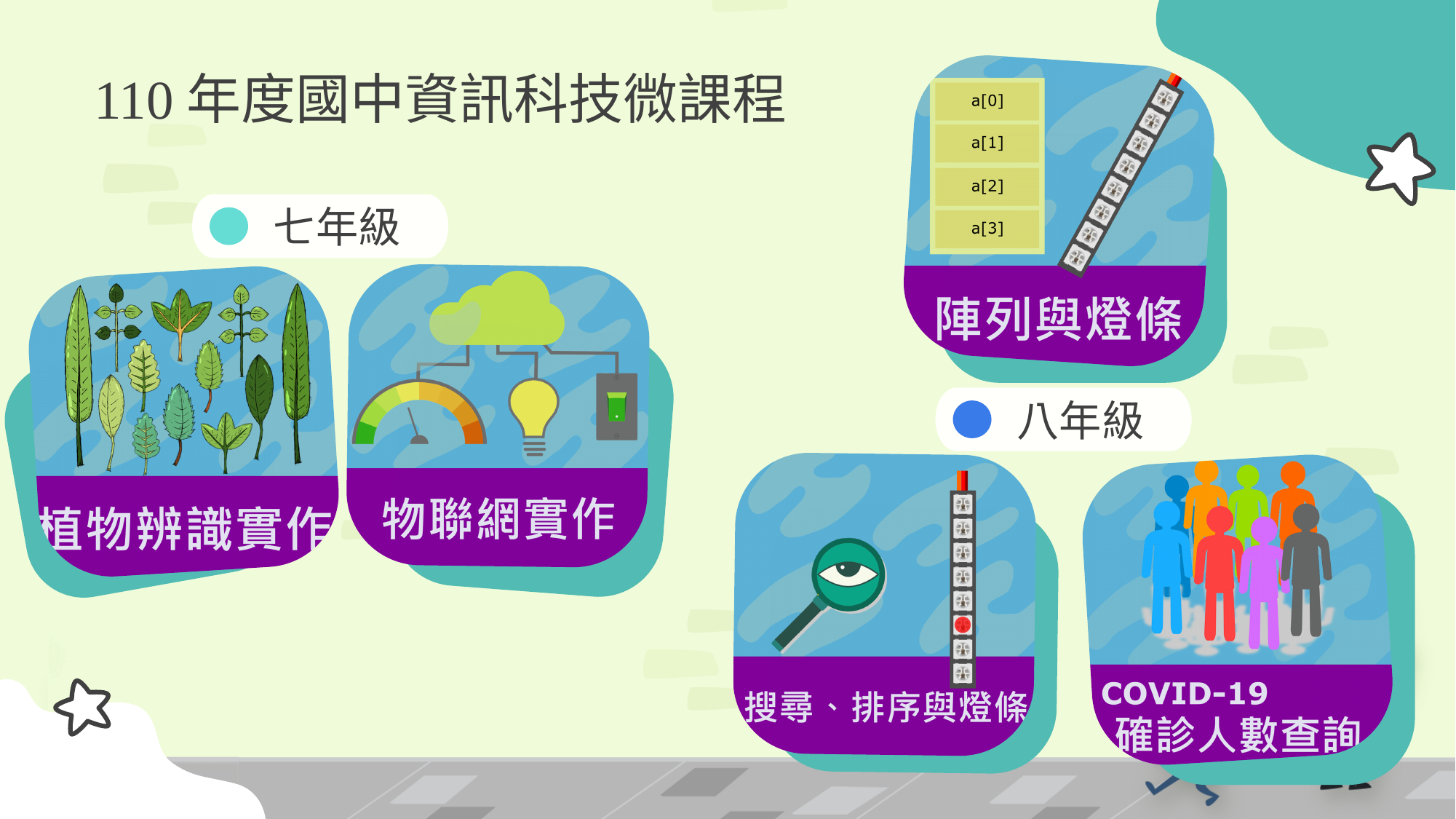

# 110年度國中資訊科技微課程

　   七年級

　   八年級

7